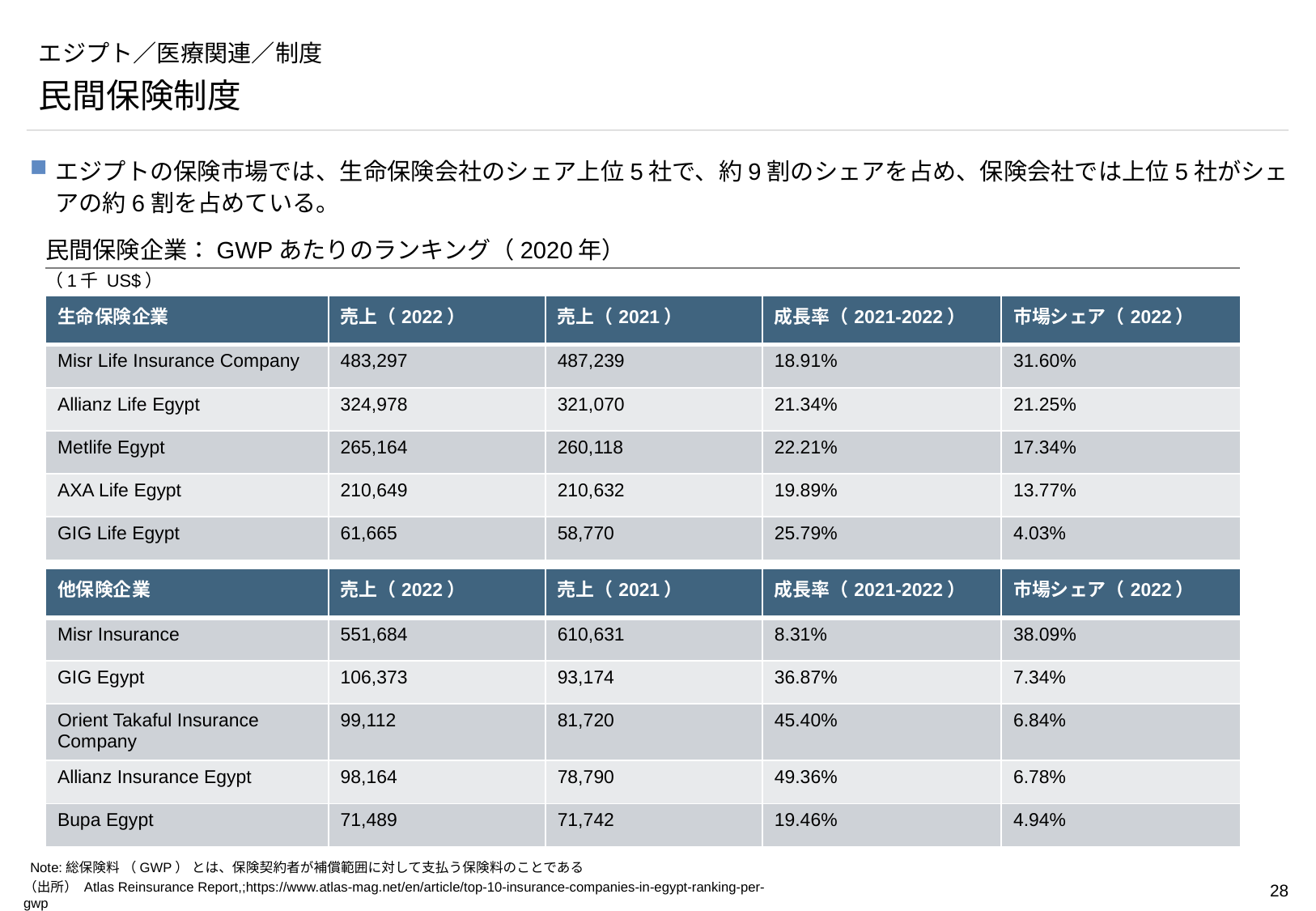

# エジプト／医療関連／制度
民間保険制度
エジプトの保険市場では、生命保険会社のシェア上位5社で、約9割のシェアを占め、保険会社では上位5社がシェアの約6割を占めている。
民間保険企業：GWPあたりのランキング（2020年）
（1千 US$）
| 生命保険企業 | 売上（2022） | 売上（2021） | 成長率（2021-2022） | 市場シェア（2022） |
| --- | --- | --- | --- | --- |
| Misr Life Insurance Company | 483,297 | 487,239 | 18.91% | 31.60% |
| Allianz Life Egypt | 324,978 | 321,070 | 21.34% | 21.25% |
| Metlife Egypt | 265,164 | 260,118 | 22.21% | 17.34% |
| AXA Life Egypt | 210,649 | 210,632 | 19.89% | 13.77% |
| GIG Life Egypt | 61,665 | 58,770 | 25.79% | 4.03% |
| 他保険企業 | 売上（2022） | 売上（2021） | 成長率（2021-2022） | 市場シェア（2022） |
| --- | --- | --- | --- | --- |
| Misr Insurance | 551,684 | 610,631 | 8.31% | 38.09% |
| GIG Egypt | 106,373 | 93,174 | 36.87% | 7.34% |
| Orient Takaful Insurance Company | 99,112 | 81,720 | 45.40% | 6.84% |
| Allianz Insurance Egypt | 98,164 | 78,790 | 49.36% | 6.78% |
| Bupa Egypt | 71,489 | 71,742 | 19.46% | 4.94% |
Note:総保険料 （GWP） とは、保険契約者が補償範囲に対して支払う保険料のことである
（出所） Atlas Reinsurance Report,;https://www.atlas-mag.net/en/article/top-10-insurance-companies-in-egypt-ranking-per-gwp